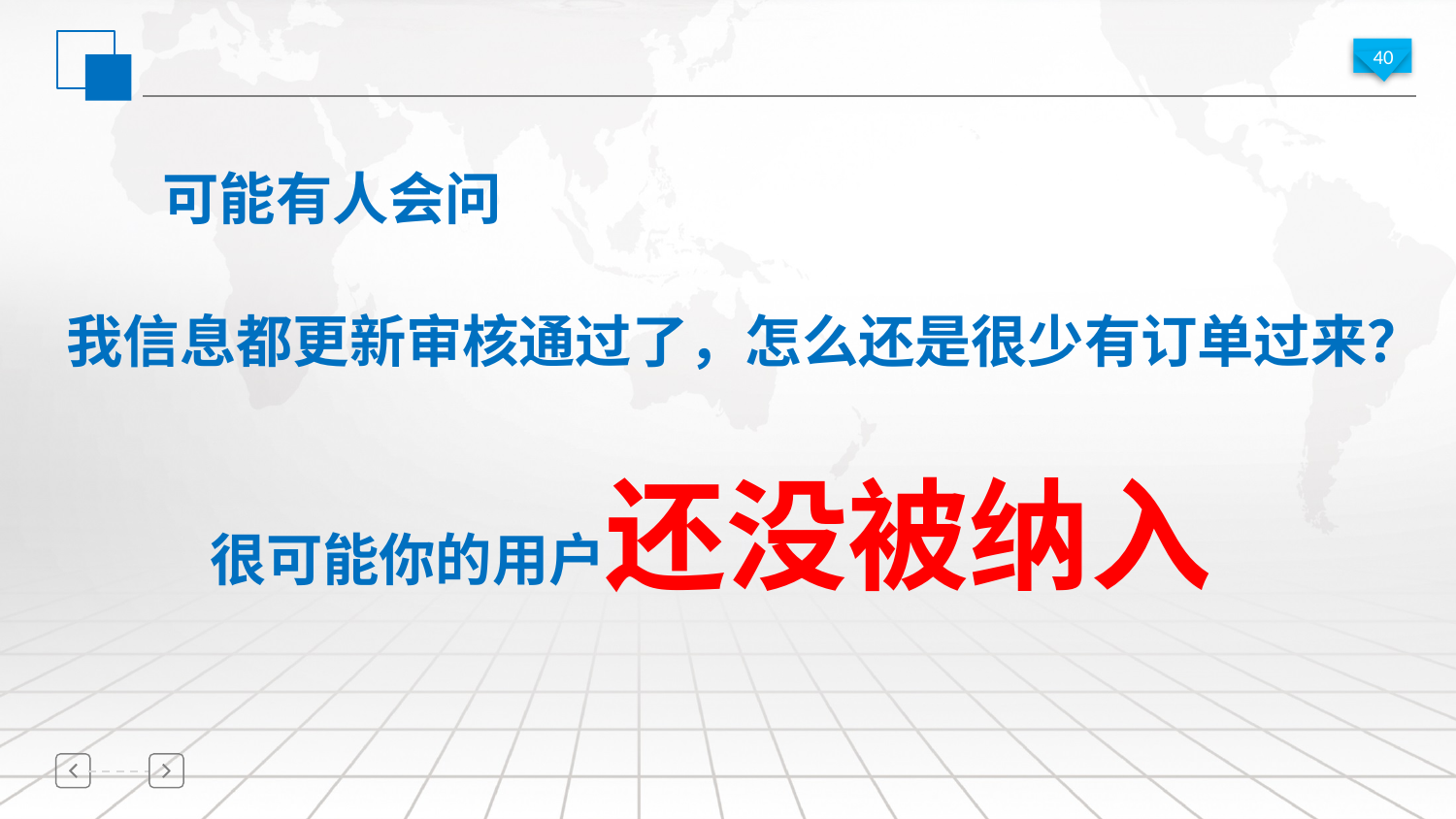

可能有人会问
我信息都更新审核通过了，怎么还是很少有订单过来？
很可能你的用户还没被纳入